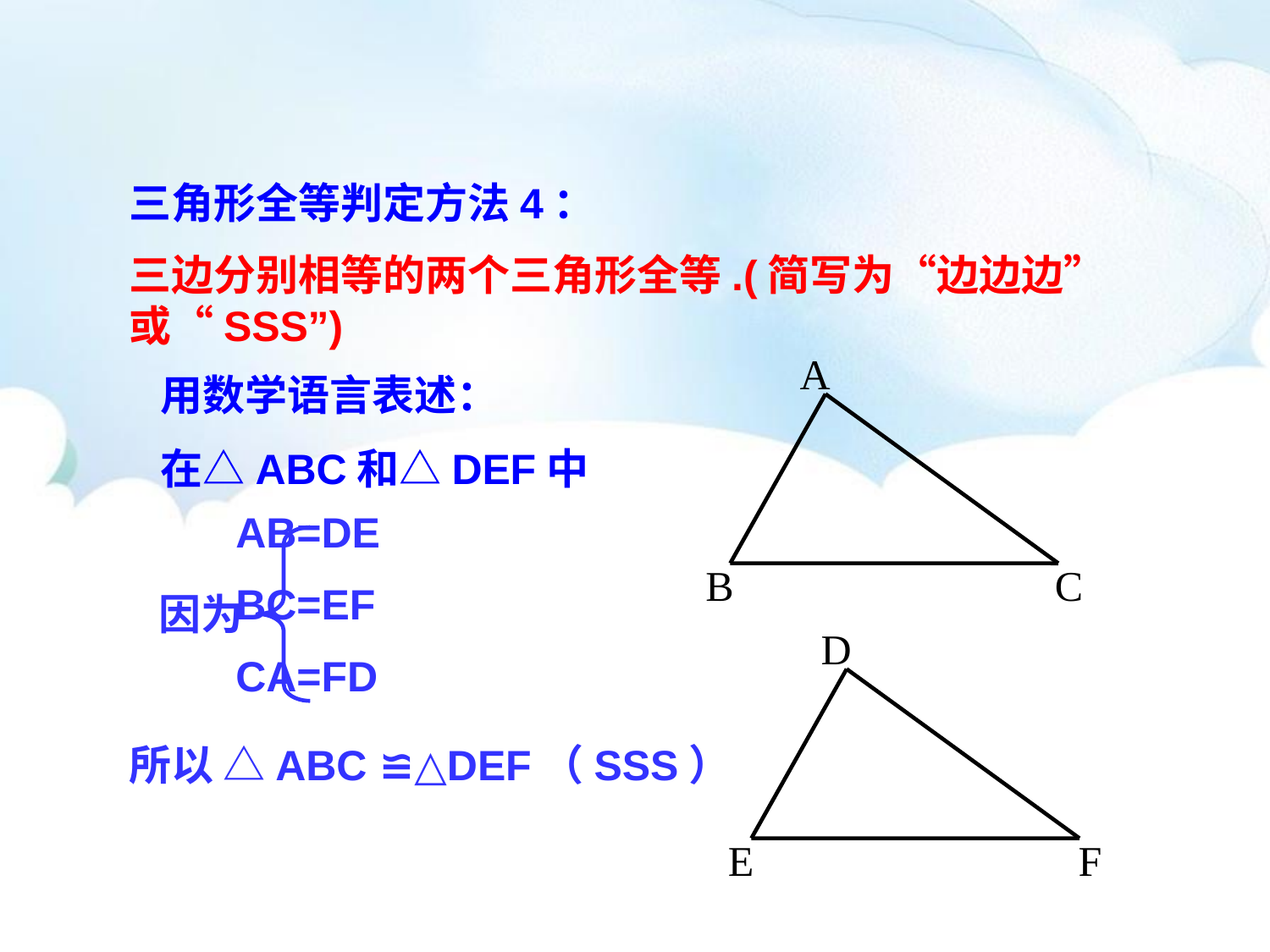

三角形全等判定方法4：
三边分别相等的两个三角形全等.(简写为“边边边”或“SSS”)
A

B
C

用数学语言表述：
在△ABC和△DEF中
         AB=DE
         BC=EF
         CA=FD

因为
D

E
F

所以 △ABC ≌△DEF（SSS）